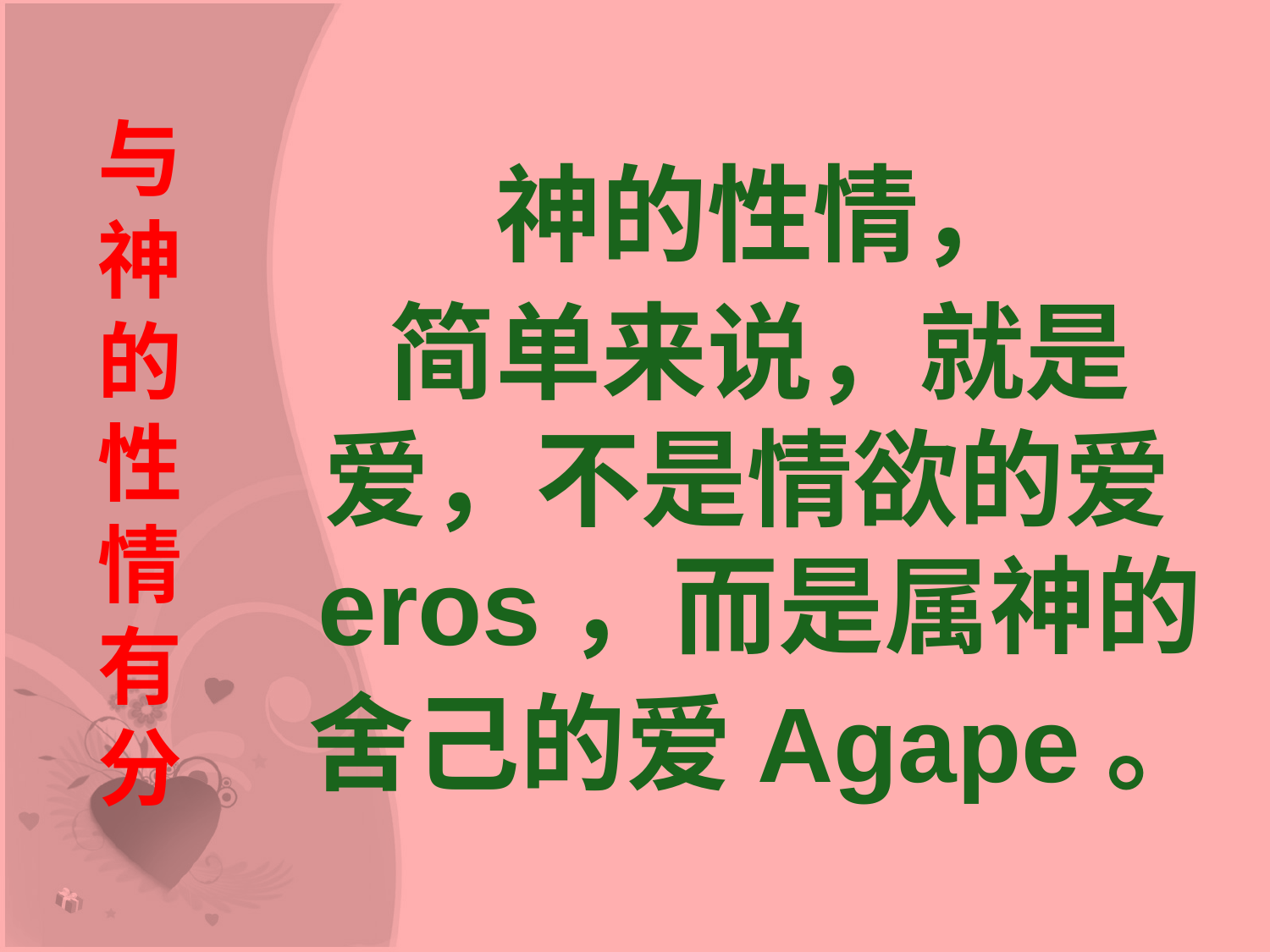

与神的性情有分
神的性情，
简单来说，就是爱，不是情欲的爱eros，而是属神的
舍己的爱Agape。